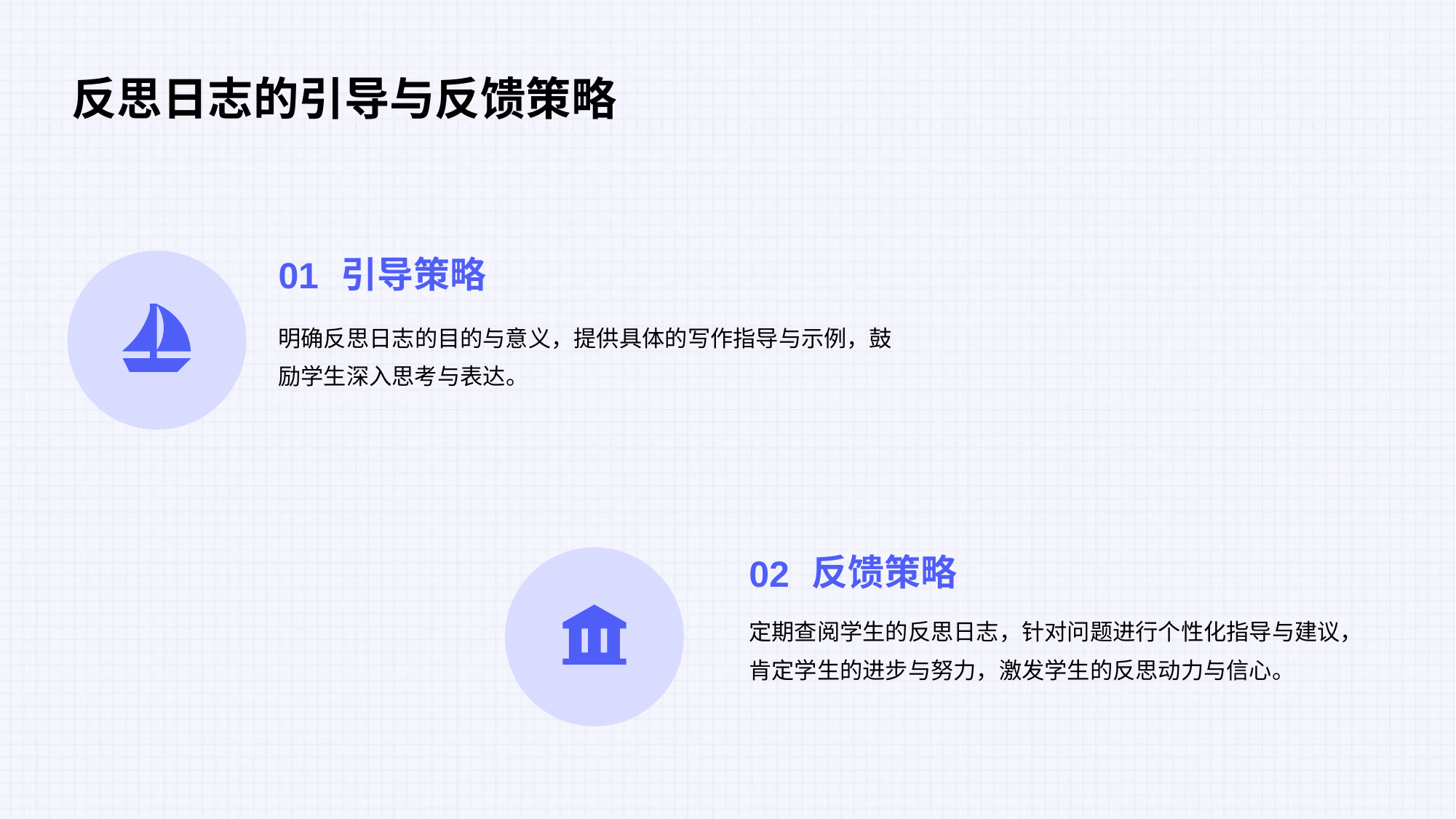

反思日志的引导与反馈策略
01
引导策略

明确反思日志的目的与意义，提供具体的写作指导与示例，鼓励学生深入思考与表达。
02
反馈策略

定期查阅学生的反思日志，针对问题进行个性化指导与建议，肯定学生的进步与努力，激发学生的反思动力与信心。